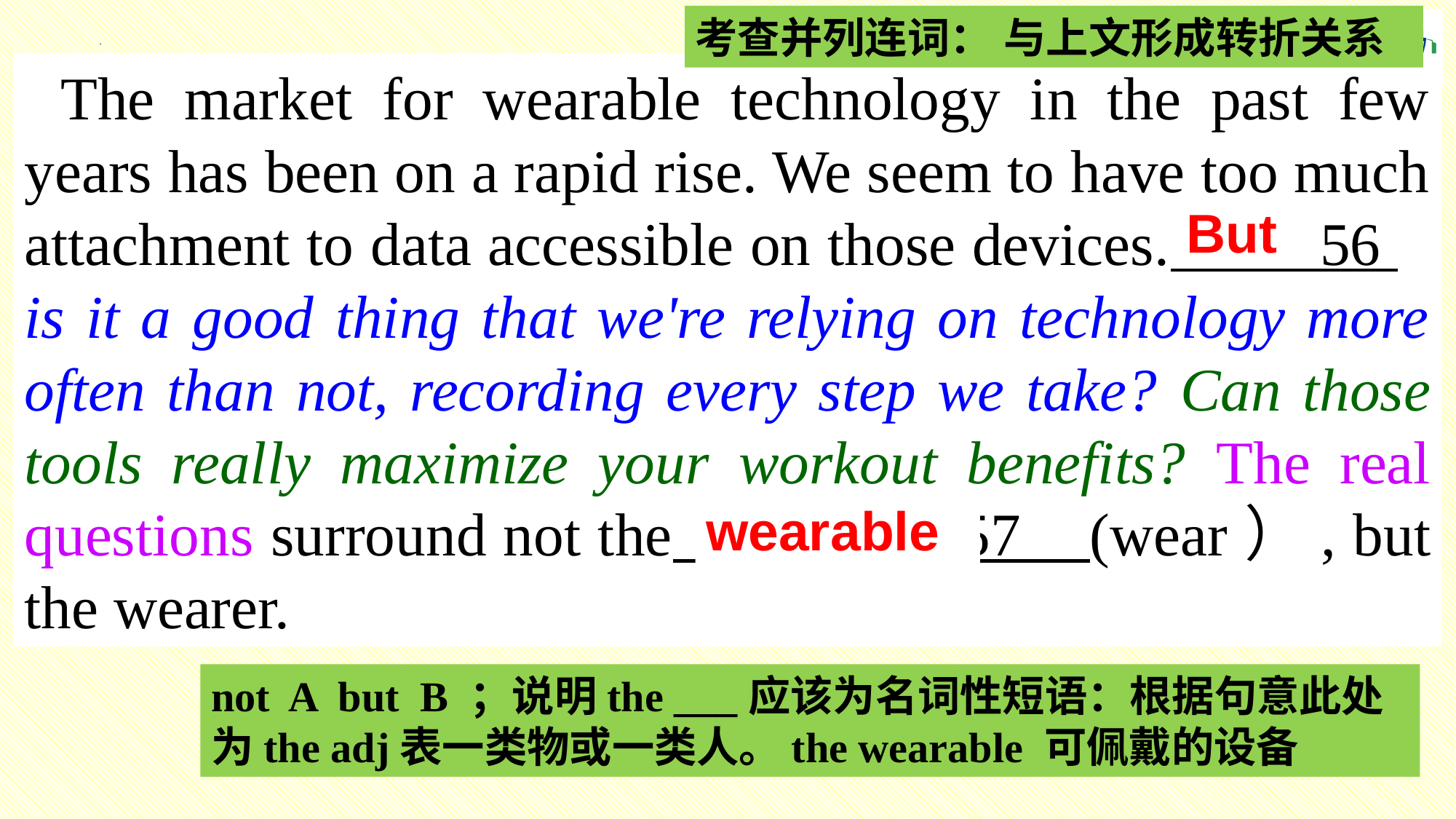

考查并列连词： 与上文形成转折关系
The market for wearable technology in the past few years has been on a rapid rise. We seem to have too much attachment to data accessible on those devices.         56    is it a good thing that we're relying on technology more often than not, recording every step we take? Can those tools really maximize your workout benefits? The real questions surround not the                 57    (wear）, but the wearer.
But
wearable
not  A  but  B ；说明the ___应该为名词性短语：根据句意此处为the adj表一类物或一类人。the wearable 可佩戴的设备